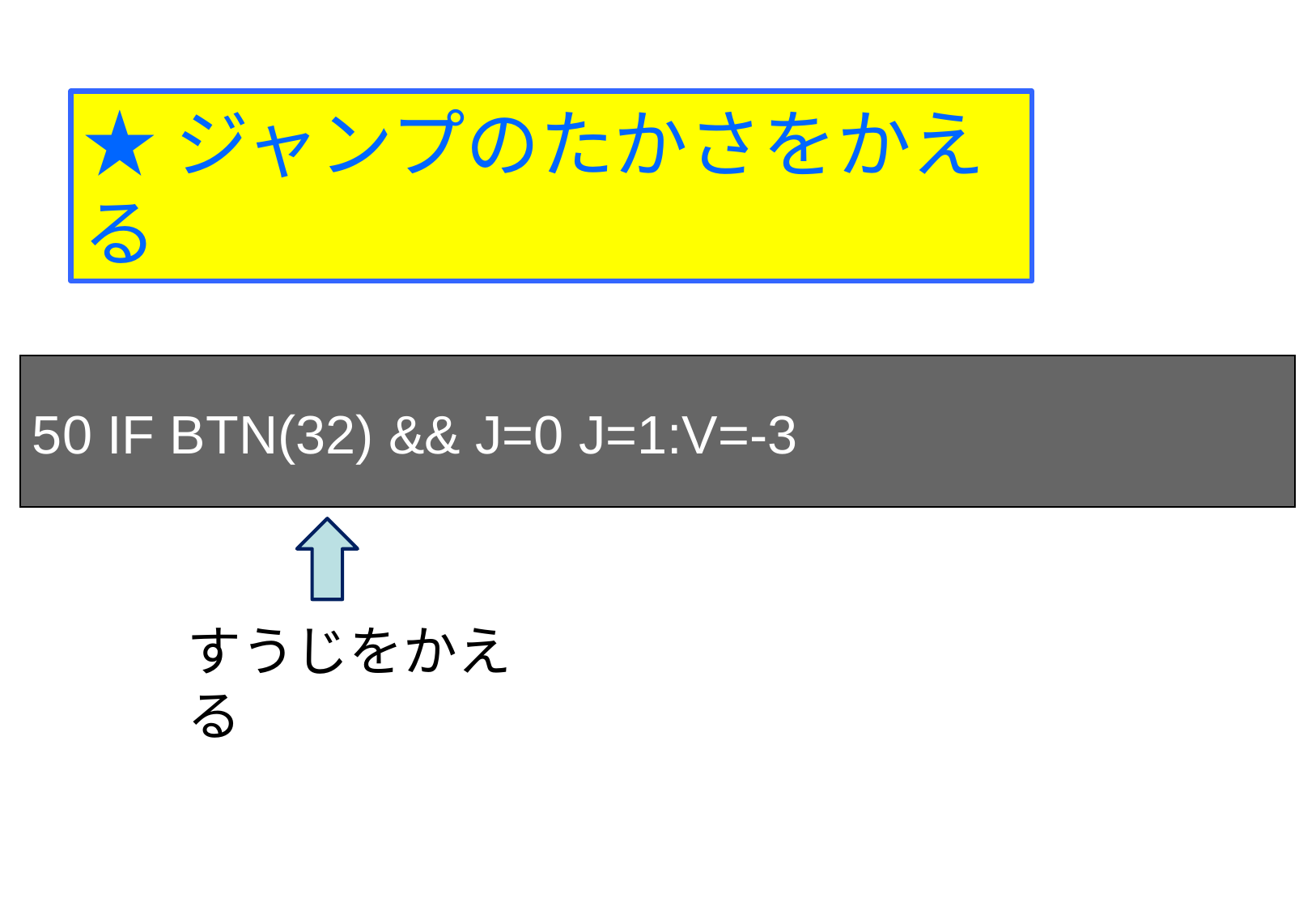

★ジャンプのたかさをかえる
50 IF BTN(32) && J=0 J=1:V=-3

すうじをかえる